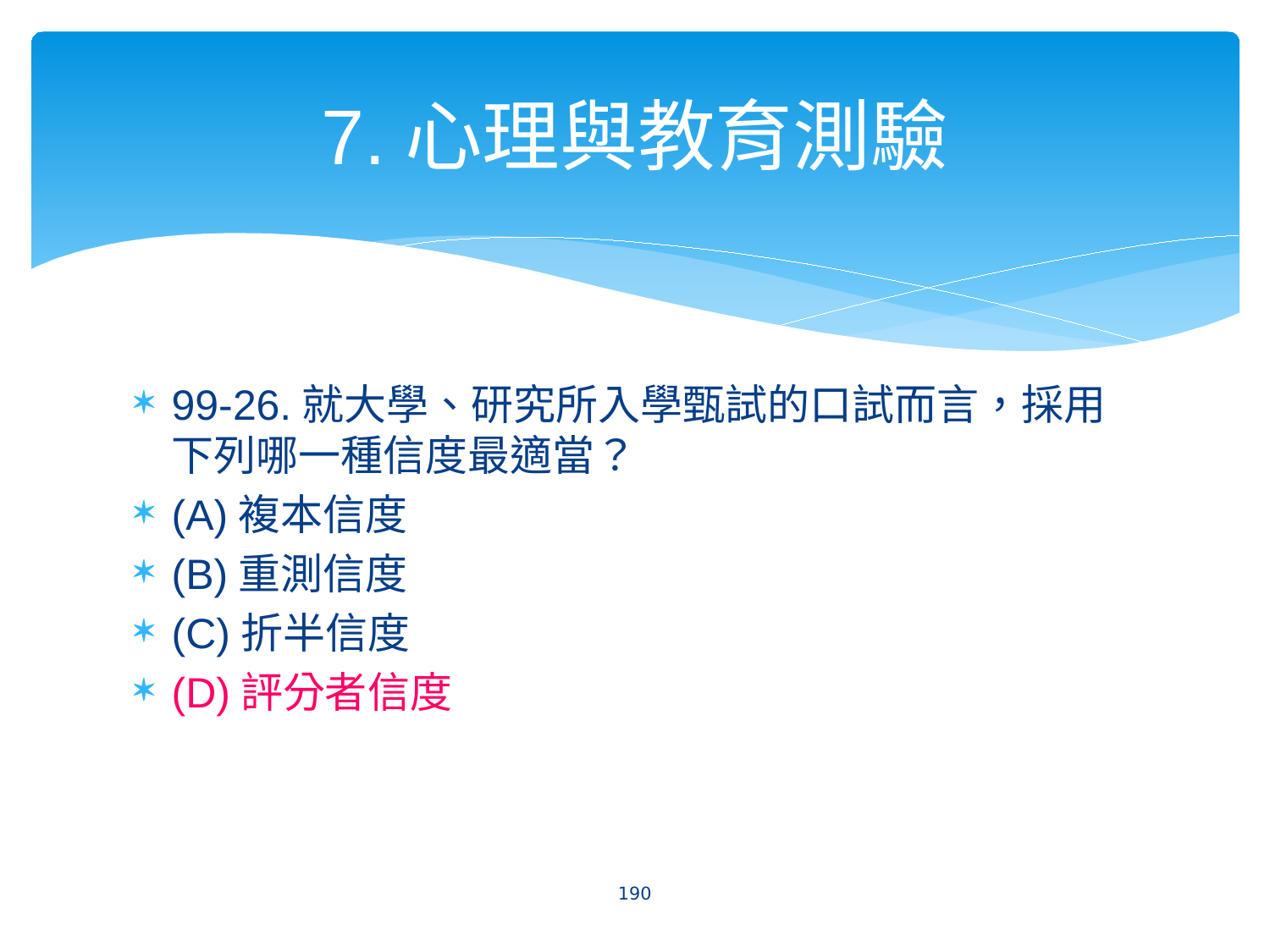

# 7.心理與教育測驗
99-26.就大學、研究所入學甄試的口試而言，採用下列哪一種信度最適當？
(A)複本信度
(B)重測信度
(C)折半信度
(D)評分者信度
190